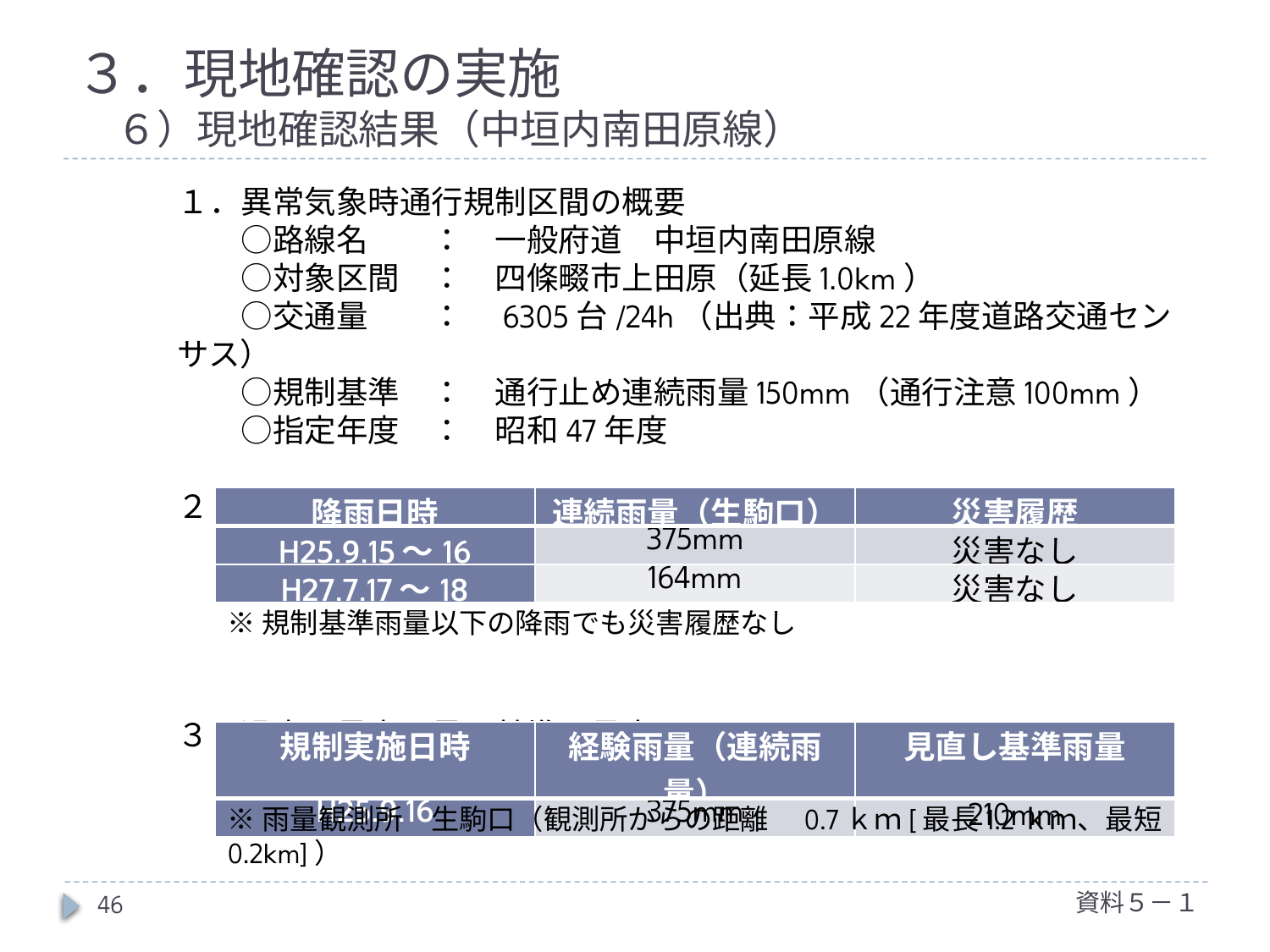

# ３．現地確認の実施 　６）現地確認結果（中垣内南田原線）
１．異常気象時通行規制区間の概要
　　○路線名	：　一般府道　中垣内南田原線
　　○対象区間	：　四條畷市上田原（延長1.0km）
　　○交通量	：　6305台/24h（出典：平成22年度道路交通センサス）
　　○規制基準	：　通行止め連続雨量150mm（通行注意100mm）
　　○指定年度	：　昭和47年度

２．過去の雨量履歴及び災害履歴

３．過去の最大雨量と基準の見直し

| 降雨日時 | 連続雨量（生駒口） | 災害履歴 |
| --- | --- | --- |
| H25.9.15～16 | 375mm | 災害なし |
| H27.7.17～18 | 164mm | 災害なし |
※規制基準雨量以下の降雨でも災害履歴なし
| 規制実施日時 | 経験雨量（連続雨量） | 見直し基準雨量 |
| --- | --- | --- |
| H25.9.16 | 375mm | 210mm |
※雨量観測所　生駒口（観測所からの距離　0.7ｋｍ[最長1.2ｋｍ、最短0.2km]）
資料５－１
46